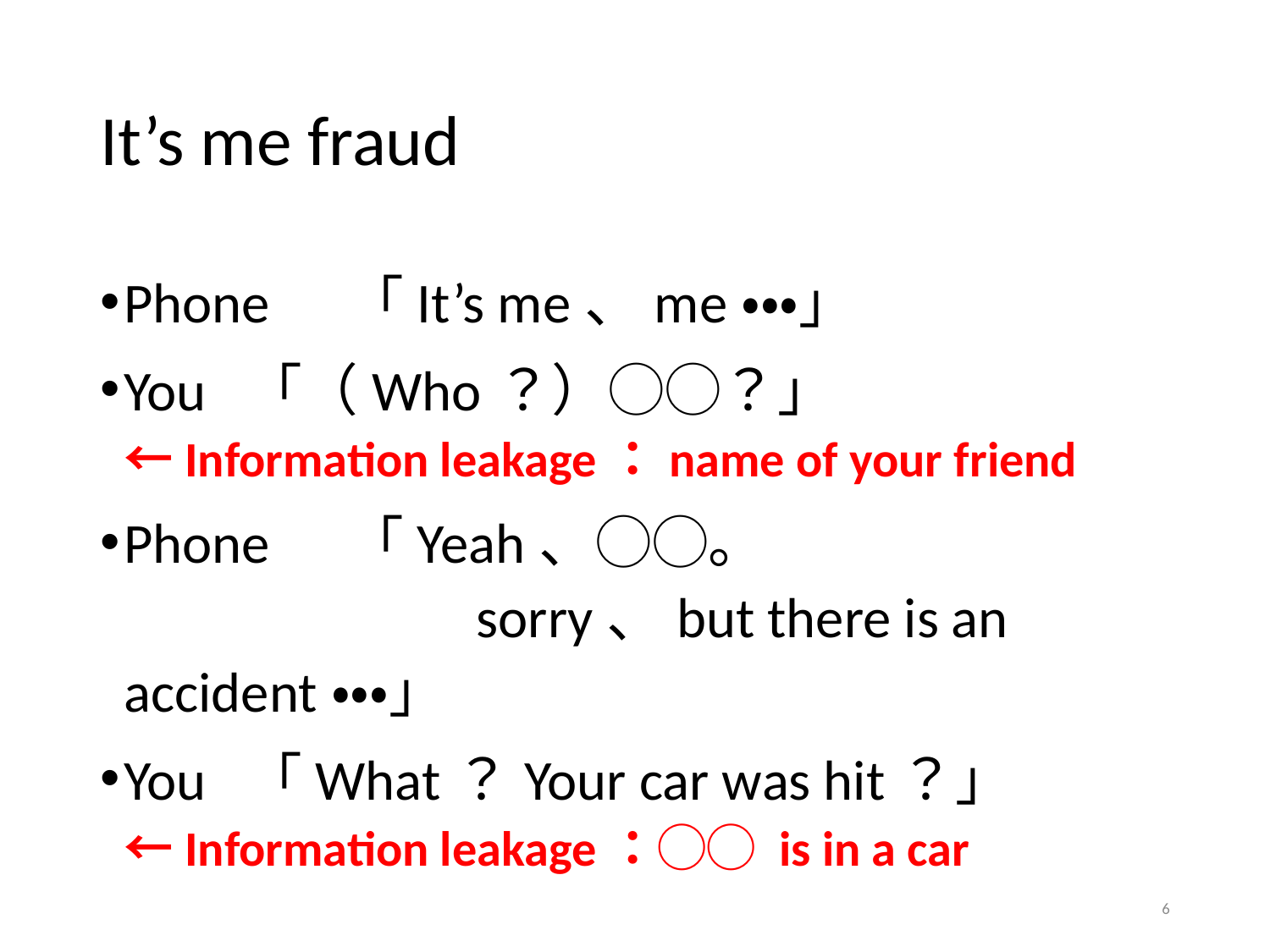

# It’s me fraud
Phone     「It’s me、me・・・」
You  「（Who？）◯◯？」
←Information leakage：name of your friend
Phone     「Yeah、◯◯。
　　　　　　sorry、but there is an accident・・・」
You  「What？Your car was hit？」
←Information leakage：◯◯ is in a car
6